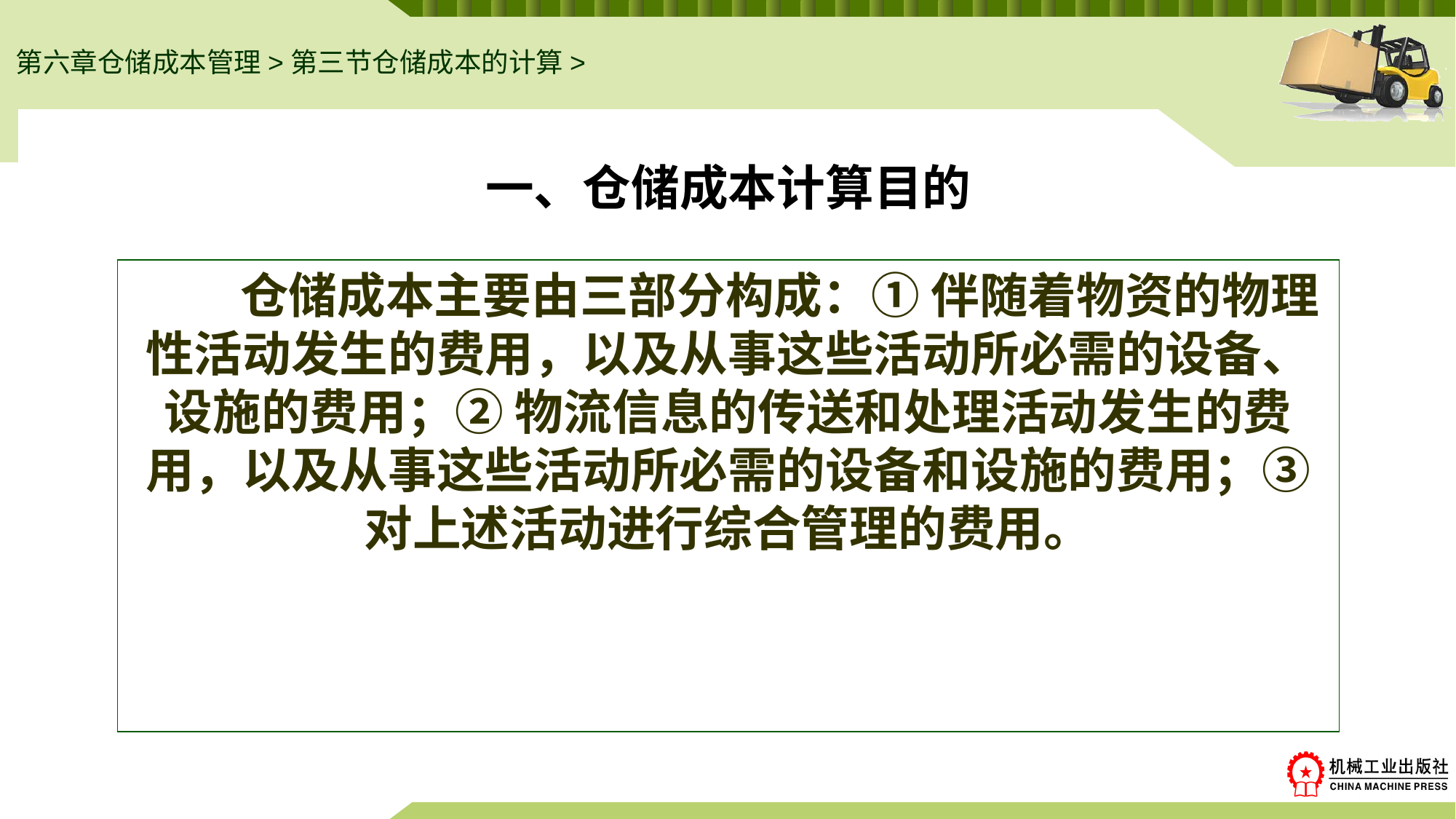

第六章仓储成本管理>第三节仓储成本的计算>
# 一、仓储成本计算目的
仓储成本主要由三部分构成：① 伴随着物资的物理性活动发生的费用，以及从事这些活动所必需的设备、设施的费用；② 物流信息的传送和处理活动发生的费用，以及从事这些活动所必需的设备和设施的费用；③ 对上述活动进行综合管理的费用。